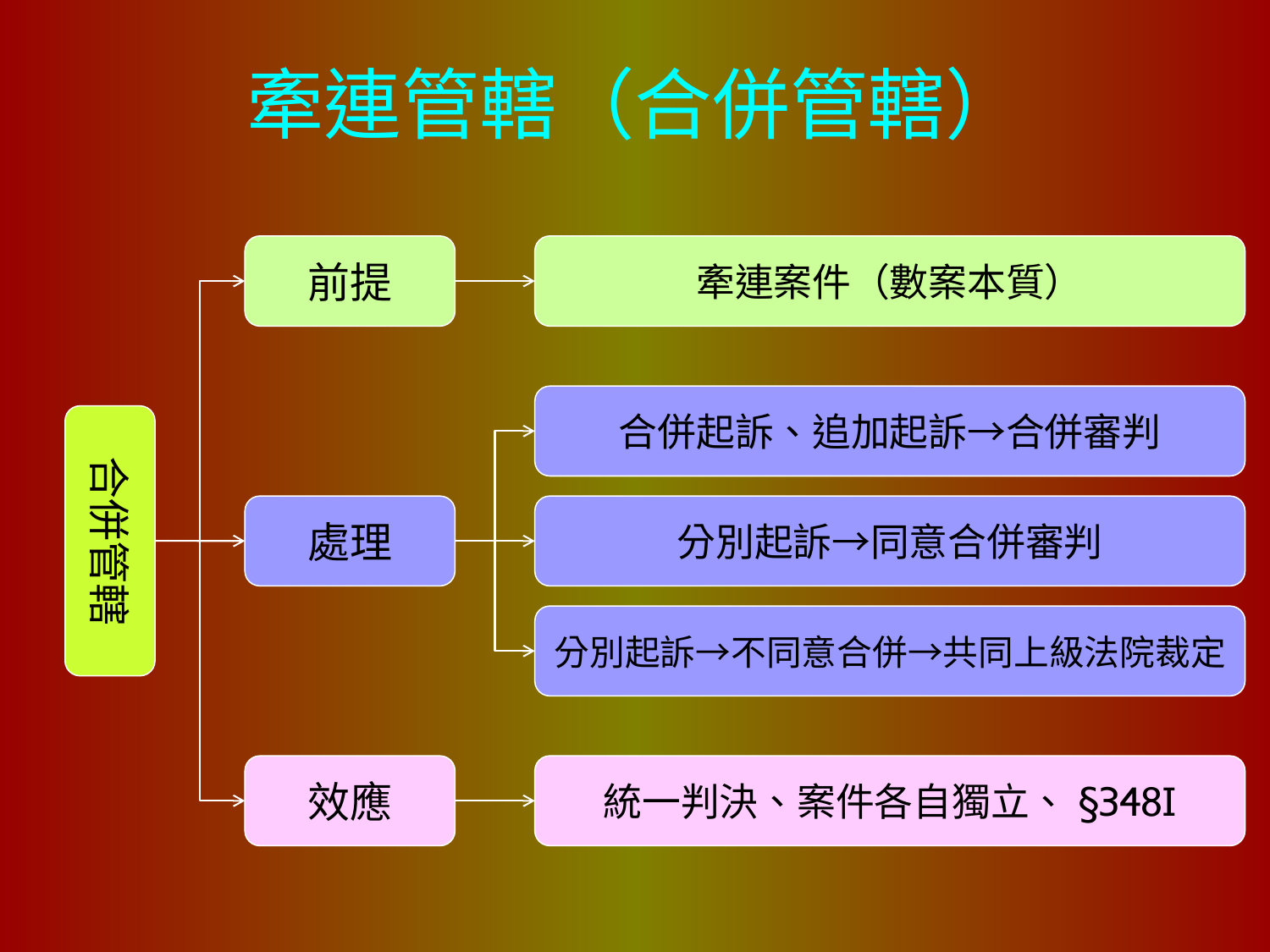

# 牽連管轄（合併管轄）
前提
牽連案件（數案本質）
合併起訴、追加起訴→合併審判
合併管轄
處理
分別起訴→同意合併審判
分別起訴→不同意合併→共同上級法院裁定
效應
統一判決、案件各自獨立、§348I